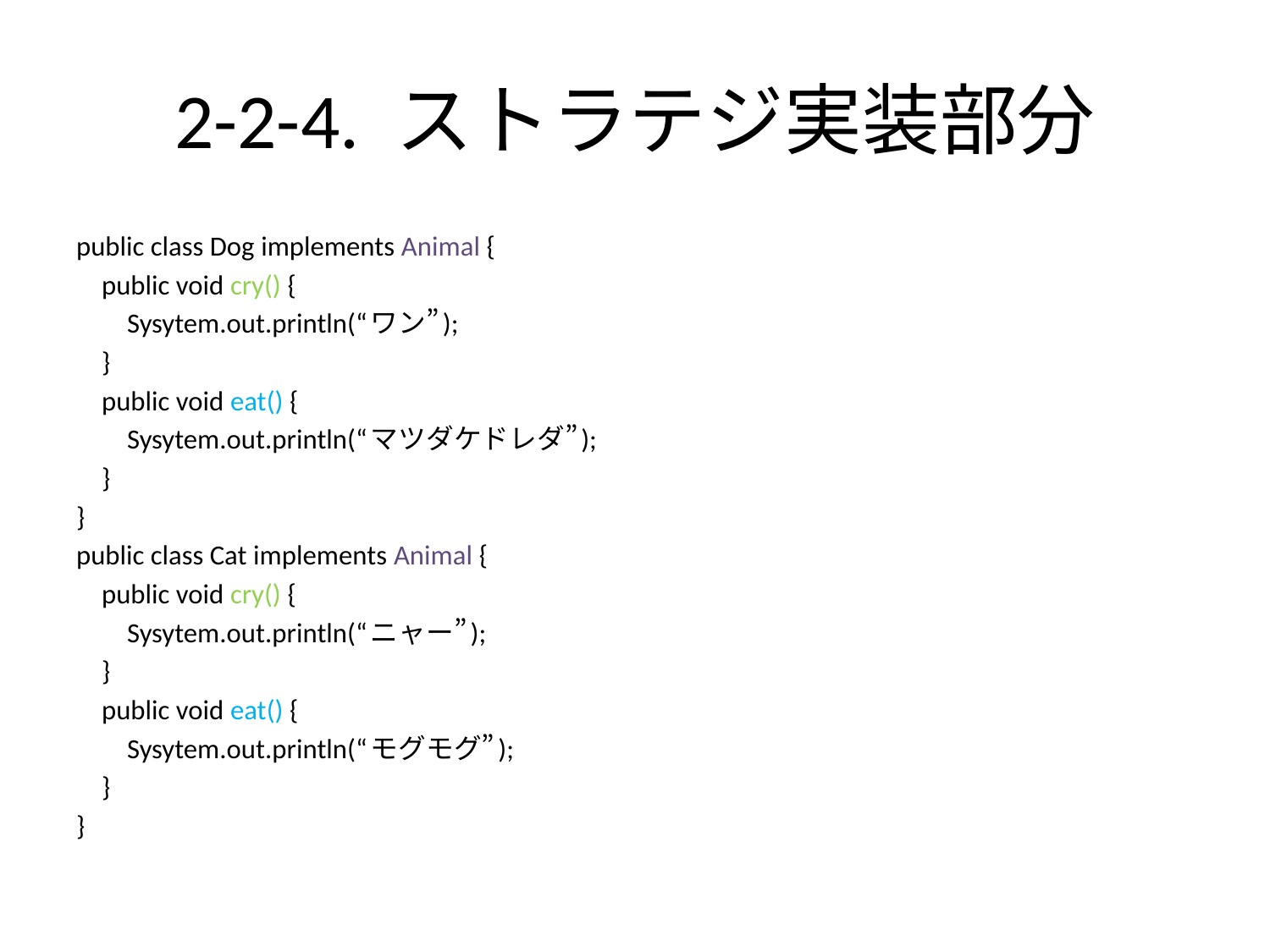

# 2-2-4. ストラテジ実装部分
public class Dog implements Animal {
    public void cry() {
        Sysytem.out.println(“ワン”);
    }
    public void eat() {
        Sysytem.out.println(“マツダケドレダ”);
    }
}
public class Cat implements Animal {
    public void cry() {
        Sysytem.out.println(“ニャー”);
    }
    public void eat() {
        Sysytem.out.println(“モグモグ”);
    }
}